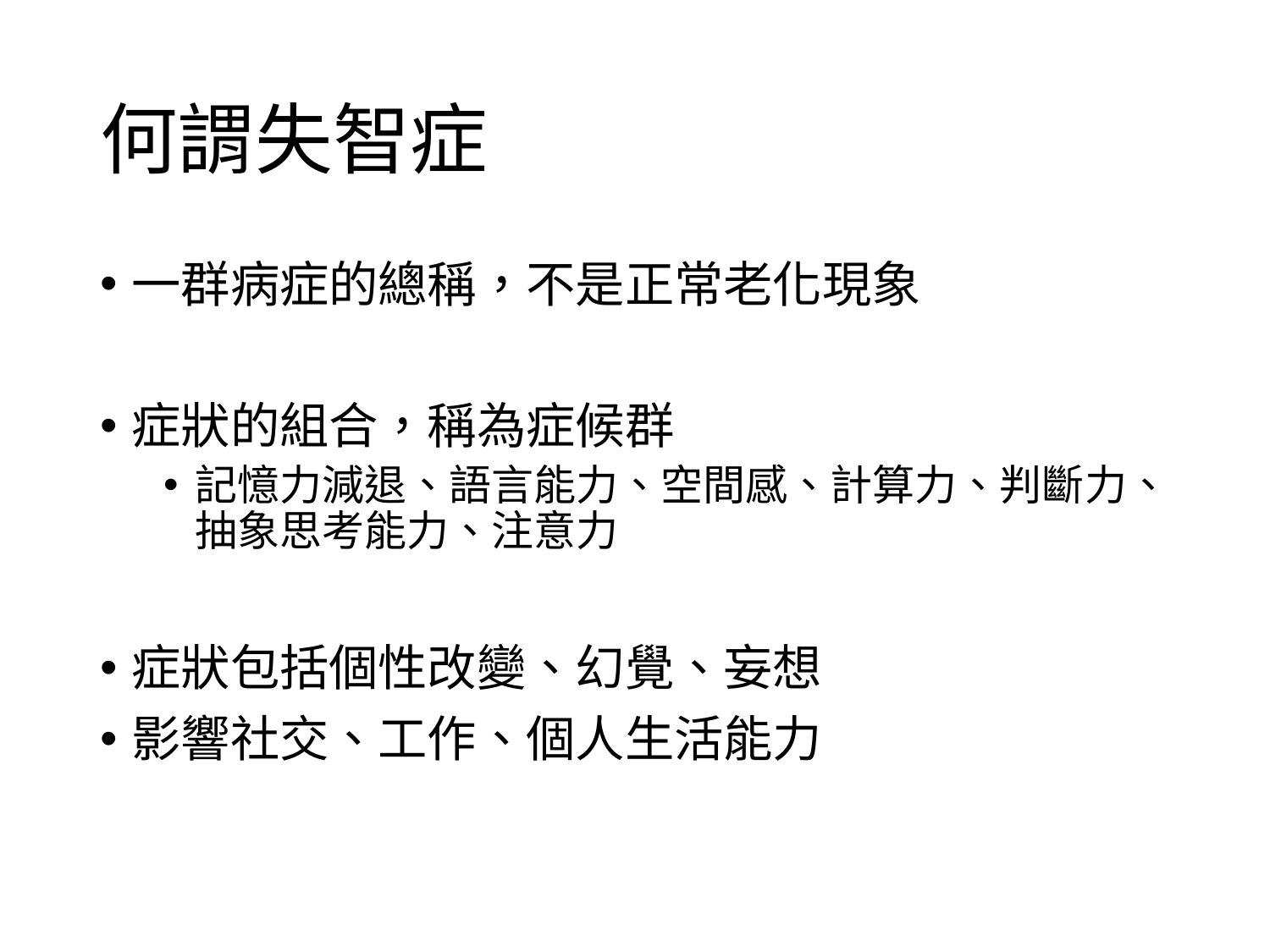

# 何謂失智症
一群病症的總稱，不是正常老化現象

症狀的組合，稱為症候群
記憶力減退、語言能力、空間感、計算力、判斷力、抽象思考能力、注意力

症狀包括個性改變、幻覺、妄想
影響社交、工作、個人生活能力